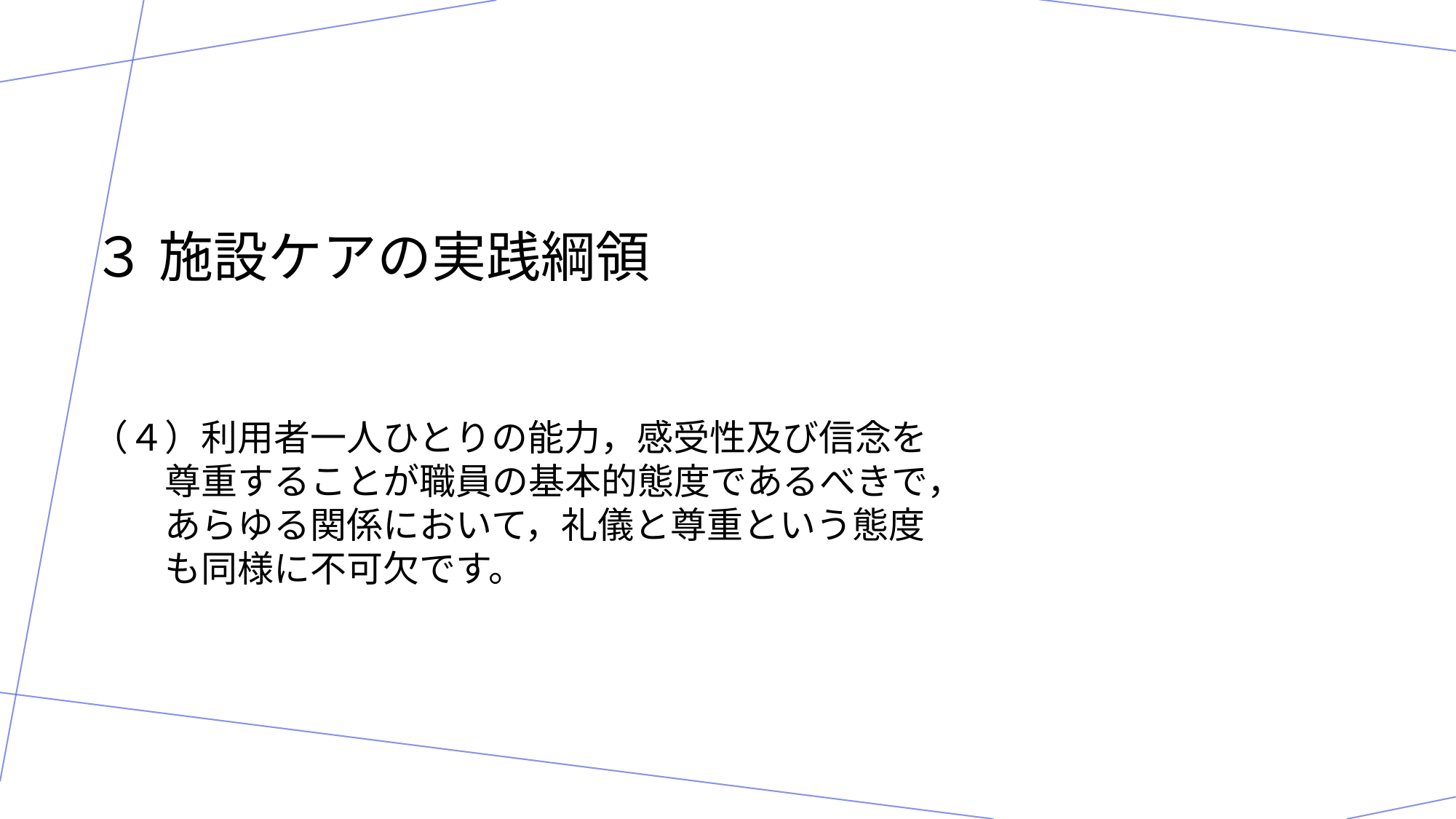

３ 施設ケアの実践綱領
（４）利用者一人ひとりの能力，感受性及び信念を
　　尊重することが職員の基本的態度であるべきで，
　　あらゆる関係において，礼儀と尊重という態度
　　も同様に不可欠です。